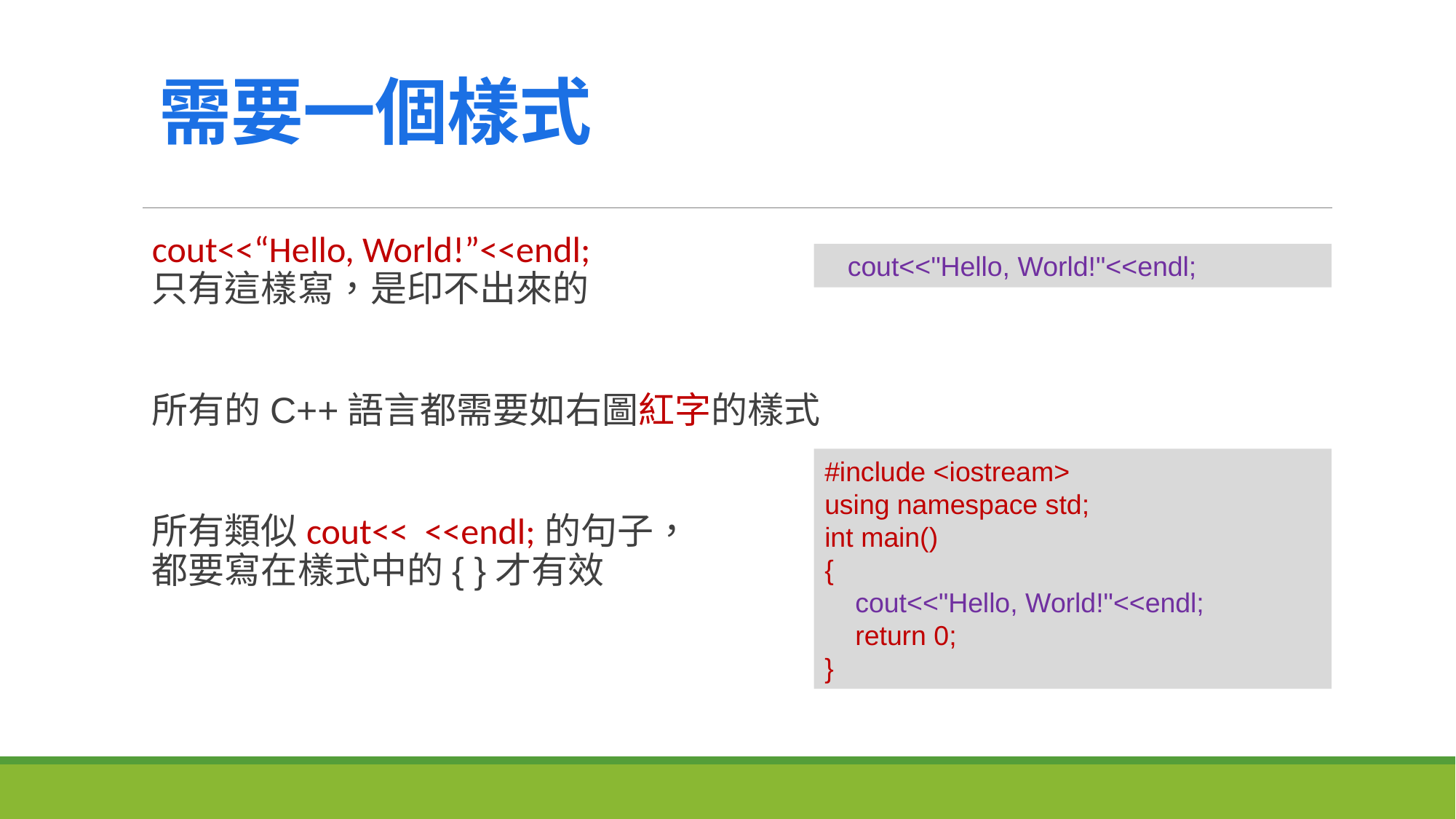

# 需要一個樣式
cout<<“Hello, World!”<<endl;
只有這樣寫，是印不出來的

所有的C++語言都需要如右圖紅字的樣式

所有類似cout<<  <<endl;的句子，
都要寫在樣式中的{ }才有效
   cout<<"Hello, World!"<<endl;
#include <iostream>
using namespace std;
int main()
{
    cout<<"Hello, World!"<<endl;
    return 0;
}